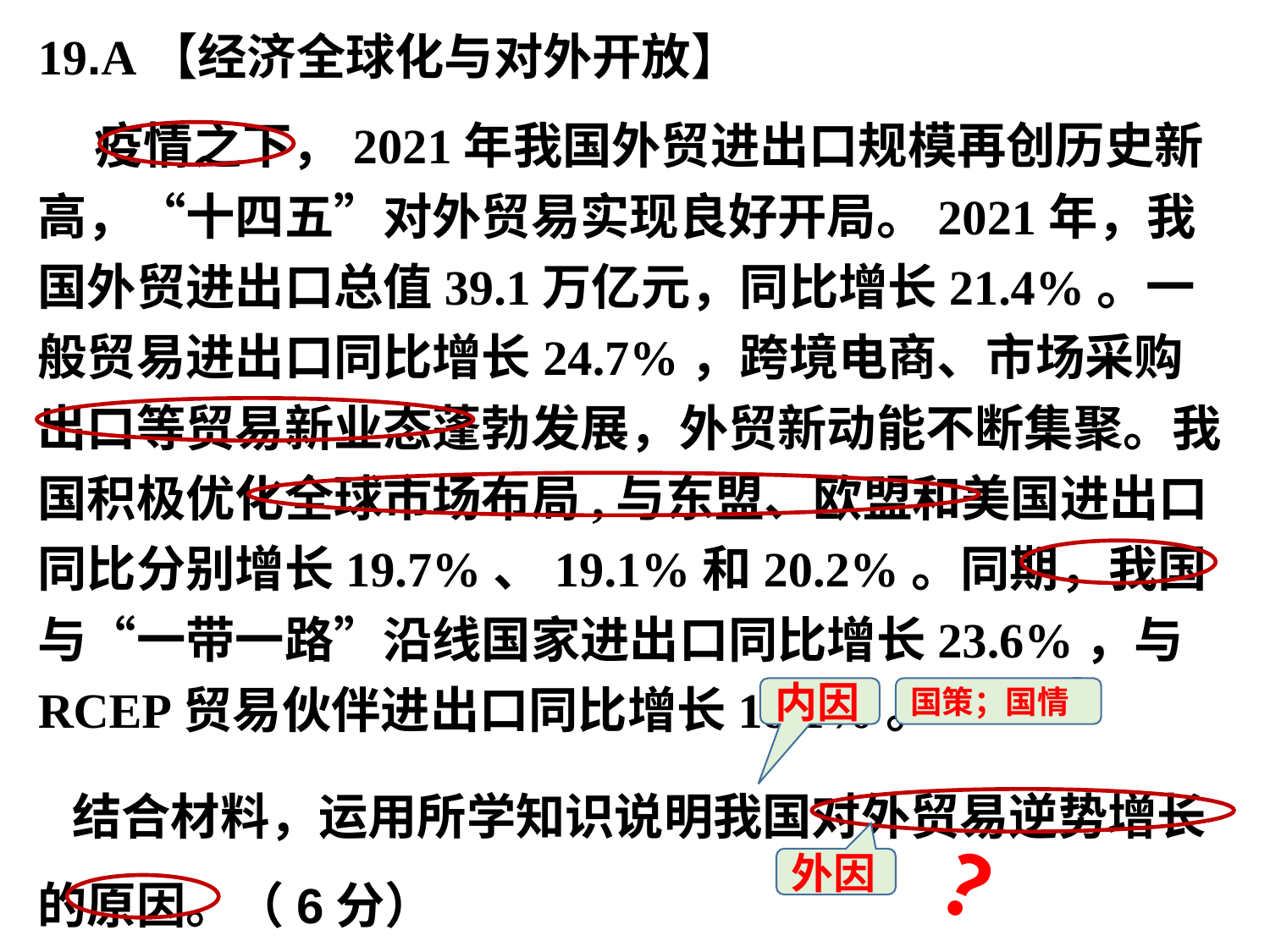

19.A【经济全球化与对外开放】
      疫情之下，2021年我国外贸进出口规模再创历史新高，“十四五”对外贸易实现良好开局。2021年，我国外贸进出口总值39.1万亿元，同比增长21.4%。一般贸易进出口同比增长24.7%，跨境电商、市场采购出口等贸易新业态蓬勃发展，外贸新动能不断集聚。我国积极优化全球市场布局,与东盟、欧盟和美国进出口同比分别增长19.7%、19.1%和20.2%。同期，我国与“一带一路”沿线国家进出口同比增长23.6%，与RCEP贸易伙伴进出口同比增长18.1%。
  结合材料，运用所学知识说明我国对外贸易逆势增长的原因。（6分）

内因
国策；国情

外因
？